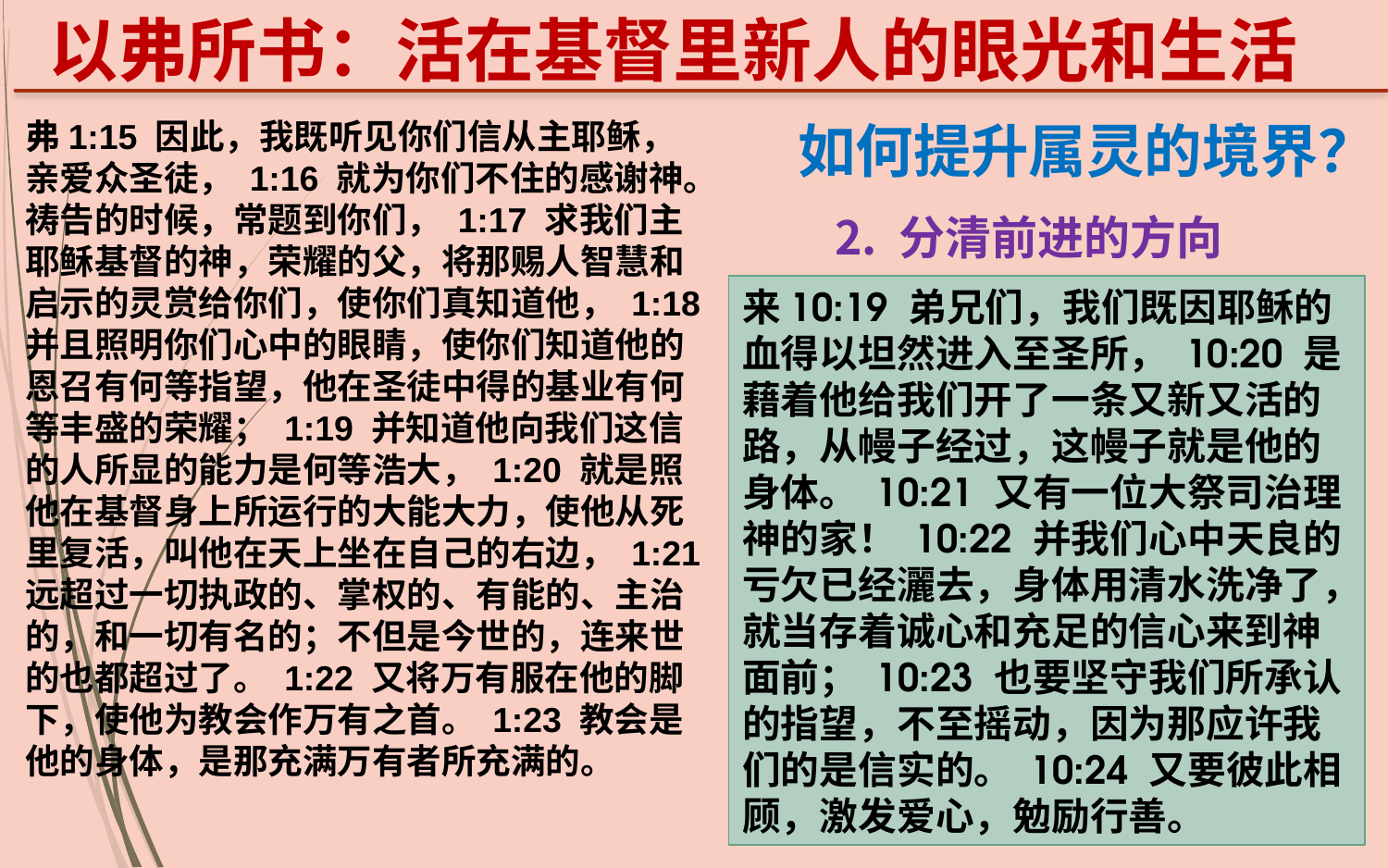

以弗所书：活在基督里新人的眼光和生活
弗1:15 因此，我既听见你们信从主耶稣，亲爱众圣徒， 1:16 就为你们不住的感谢神。祷告的时候，常题到你们， 1:17 求我们主耶稣基督的神，荣耀的父，将那赐人智慧和启示的灵赏给你们，使你们真知道他， 1:18 并且照明你们心中的眼睛，使你们知道他的恩召有何等指望，他在圣徒中得的基业有何等丰盛的荣耀； 1:19 并知道他向我们这信的人所显的能力是何等浩大， 1:20 就是照他在基督身上所运行的大能大力，使他从死里复活，叫他在天上坐在自己的右边， 1:21 远超过一切执政的、掌权的、有能的、主治的，和一切有名的；不但是今世的，连来世的也都超过了。 1:22 又将万有服在他的脚下，使他为教会作万有之首。 1:23 教会是他的身体，是那充满万有者所充满的。
如何提升属灵的境界？
 分清前进的方向
来10:19 弟兄们，我们既因耶稣的血得以坦然进入至圣所， 10:20 是藉着他给我们开了一条又新又活的路，从幔子经过，这幔子就是他的身体。 10:21 又有一位大祭司治理神的家！ 10:22 并我们心中天良的亏欠已经灑去，身体用清水洗净了，就当存着诚心和充足的信心来到神面前； 10:23 也要坚守我们所承认的指望，不至摇动，因为那应许我们的是信实的。 10:24 又要彼此相顾，激发爱心，勉励行善。